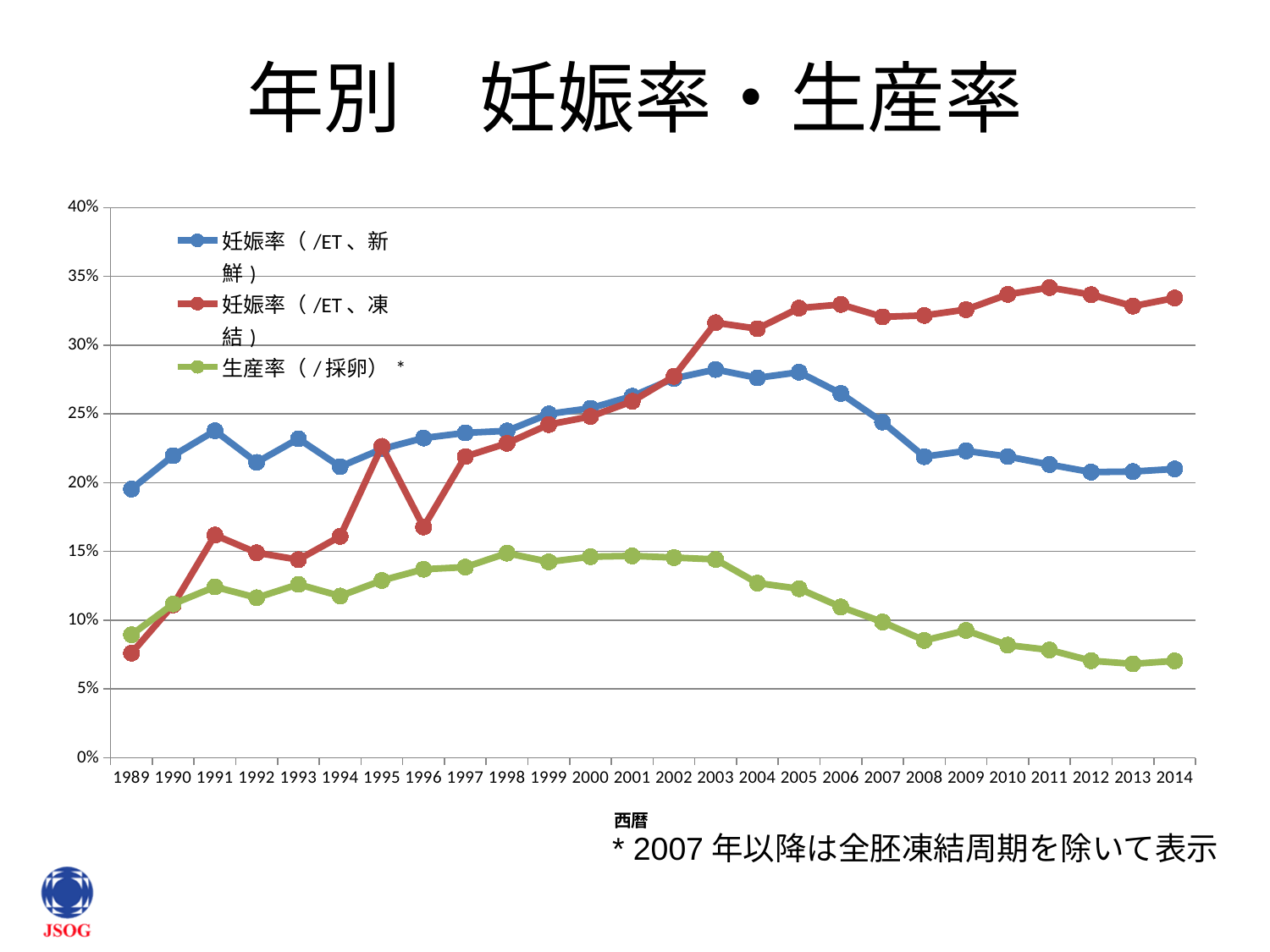

# 年別　妊娠率・生産率

### Chart

| Category | 妊娠率（/ET、新鮮) | 妊娠率（/ET、凍結) | 生産率（/採卵）* |
|---|---|---|---|
| 1989 | 0.195417789757412 | 0.0760869565217391 | 0.0894601542416452 |
| 1990 | 0.219735124044022 | 0.111111111111111 | 0.111868833430064 |
| 1991 | 0.237814233447421 | 0.161931818181818 | 0.124279368679709 |
| 1992 | 0.214811335525286 | 0.149056603773585 | 0.116359646590056 |
| 1993 | 0.2320028510335 | 0.144053601340033 | 0.126096876096876 |
| 1994 | 0.211717242589019 | 0.160971223021583 | 0.11759498842435 |
| 1995 | 0.224508957073647 | 0.226507713884993 | 0.128926158587176 |
| 1996 | 0.232502060376667 | 0.16778774289985 | 0.137081843313297 |
| 1997 | 0.236277949952616 | 0.219039935457846 | 0.138593474707593 |
| 1998 | 0.237698237116043 | 0.228706005495224 | 0.148779266789895 |
| 1999 | 0.250048863118118 | 0.242333995146702 | 0.14246115819209 |
| 2000 | 0.254163554071275 | 0.248156101204369 | 0.146191271251863 |
| 2001 | 0.262919856434514 | 0.259193806277876 | 0.146769383697813 |
| 2002 | 0.275834597875569 | 0.27735593220339 | 0.145584584466249 |
| 2003 | 0.282343296084407 | 0.316348412131114 | 0.14422432768686 |
| 2004 | 0.276272105156176 | 0.312012160052584 | 0.127047211949474 |
| 2005 | 0.280371352785146 | 0.326957248876346 | 0.122887524895468 |
| 2006 | 0.264943744047523 | 0.329608002011679 | 0.10967188551823 |
| 2007 | 0.244137487953742 | 0.320628214548126 | 0.098722291300433 |
| 2008 | 0.218949157343153 | 0.321659687856871 | 0.085325744446195 |
| 2009 | 0.223158522424128 | 0.325880254490808 | 0.0925718303435694 |
| 2010 | 0.219048204434747 | 0.336957726360379 | 0.0819531696173615 |
| 2011 | 0.213239117800006 | 0.341936388442498 | 0.0783999214364044 |
| 2012 | 0.207736592836278 | 0.336755434595377 | 0.0705519717363008 |
| 2013 | 0.208149872395322 | 0.328395151076533 | 0.0682843861384797 |
| 2014 | 0.210045789202655 | 0.334293030389685 | 0.0704417833705433 |
* 2007年以降は全胚凍結周期を除いて表示